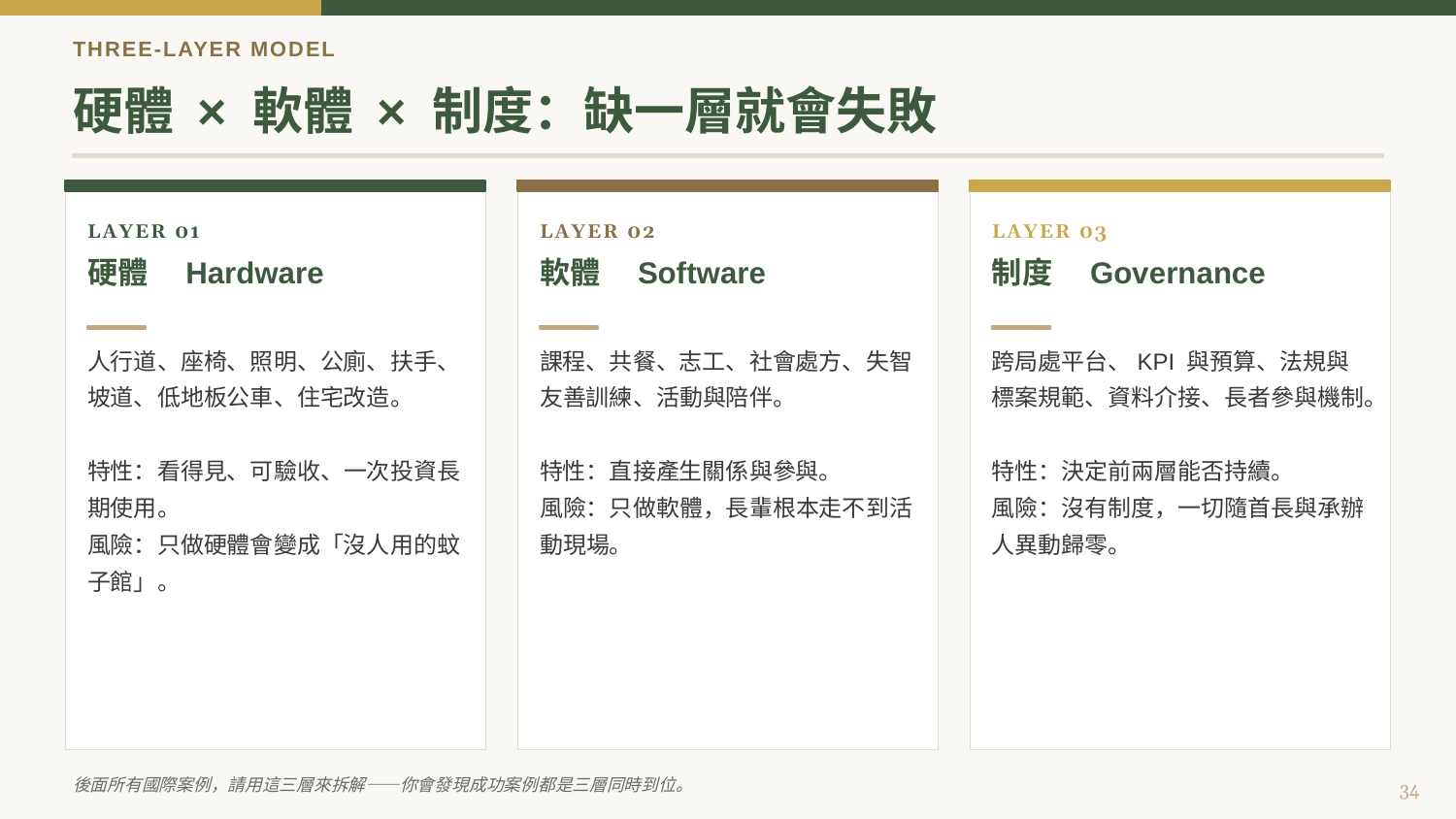

THREE-LAYER MODEL
硬體 × 軟體 × 制度：缺一層就會失敗

LAYER 01
LAYER 02
LAYER 03
硬體　Hardware
軟體　Software
制度　Governance

人行道、座椅、照明、公廁、扶手、坡道、低地板公車、住宅改造。

特性：看得見、可驗收、一次投資長期使用。
風險：只做硬體會變成「沒人用的蚊子館」。
課程、共餐、志工、社會處方、失智友善訓練、活動與陪伴。

特性：直接產生關係與參與。
風險：只做軟體，長輩根本走不到活動現場。
跨局處平台、KPI 與預算、法規與標案規範、資料介接、長者參與機制。

特性：決定前兩層能否持續。
風險：沒有制度，一切隨首長與承辦人異動歸零。
後面所有國際案例，請用這三層來拆解——你會發現成功案例都是三層同時到位。
34